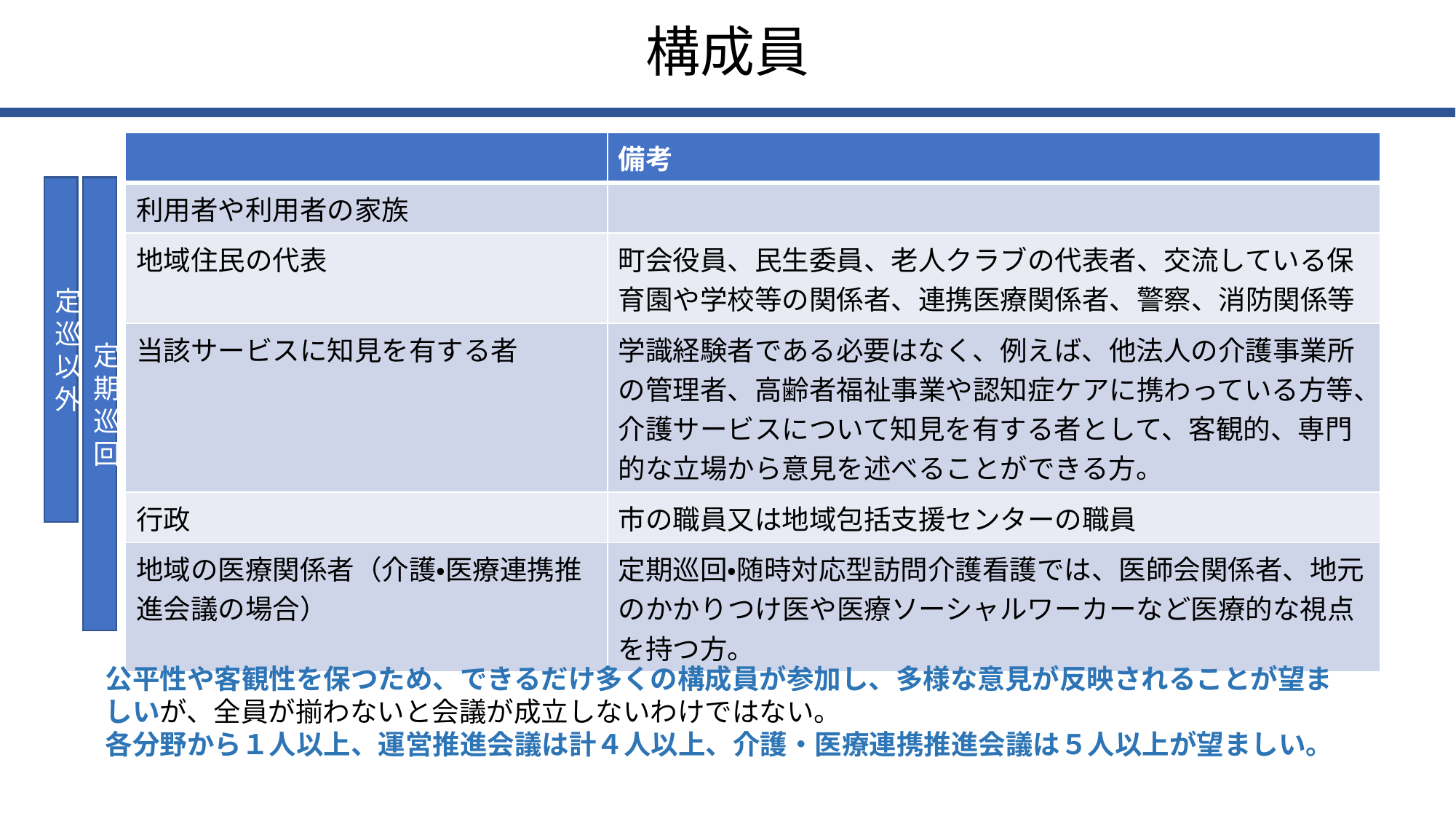

構成員

|  | 備考 |
| --- | --- |
| 利用者や利用者の家族 |  |
| 地域住民の代表 | 町会役員、民生委員、老人クラブの代表者、交流している保育園や学校等の関係者、連携医療関係者、警察、消防関係等 |
| 当該サービスに知見を有する者 | 学識経験者である必要はなく、例えば、他法人の介護事業所の管理者、高齢者福祉事業や認知症ケアに携わっている方等、介護サービスについて知見を有する者として、客観的、専門的な立場から意見を述べることができる方。 |
| 行政 | 市の職員又は地域包括支援センターの職員 |
| 地域の医療関係者（介護・医療連携推進会議の場合） | 定期巡回・随時対応型訪問介護看護では、医師会関係者、地元のかかりつけ医や医療ソーシャルワーカーなど医療的な視点を持つ方。 |
定期巡回
定巡以外
公平性や客観性を保つため、できるだけ多くの構成員が参加し、多様な意見が反映されることが望ま
しいが、全員が揃わないと会議が成立しないわけではない。
各分野から１人以上、運営推進会議は計４人以上、介護・医療連携推進会議は５人以上が望ましい。